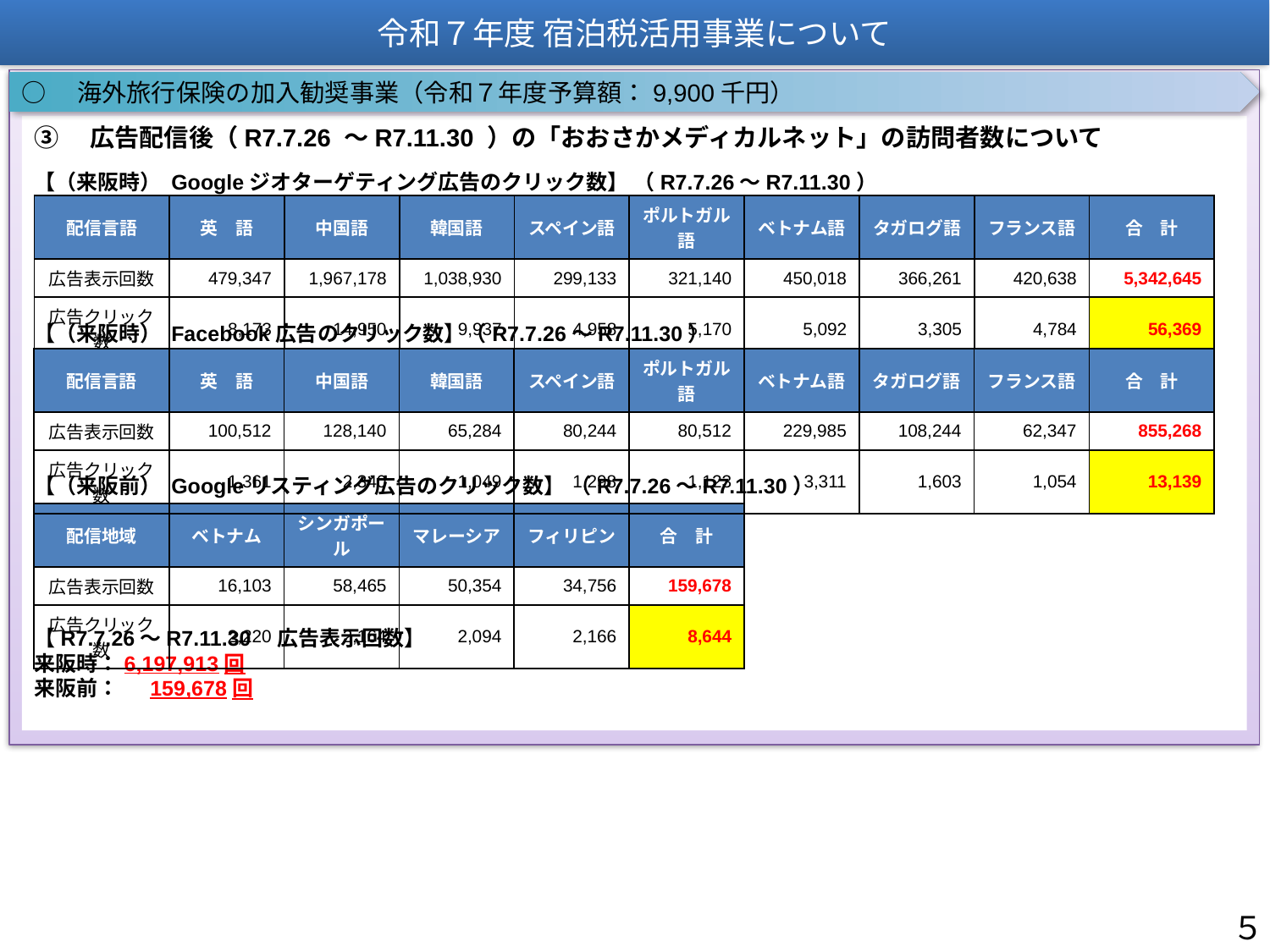

令和７年度 宿泊税活用事業について
令和７年度第１回大阪府外国人
医療対策会議資料より抜粋し更新

○　海外旅行保険の加入勧奨事業（令和７年度予算額：9,900千円）
③　広告配信後（R7.7.26 ～R7.11.30 ）の「おおさかメディカルネット」の訪問者数について

【（来阪時） Googleジオターゲティング広告のクリック数】 （R7.7.26～R7.11.30）

【（来阪時） Facebook広告のクリック数】（R7.7.26～R7.11.30）

【（来阪前） Googleリスティング広告のクリック数】 （R7.7.26～R7.11.30）

【R7.7.26～R7.11.30　広告表示回数】
来阪時：6,197,913回
来阪前：　 159,678回
| 配信言語 | 英　語 | 中国語 | 韓国語 | スペイン語 | ポルトガル語 | ベトナム語 | タガログ語 | フランス語 | 合　計 |
| --- | --- | --- | --- | --- | --- | --- | --- | --- | --- |
| 広告表示回数 | 479,347 | 1,967,178 | 1,038,930 | 299,133 | 321,140 | 450,018 | 366,261 | 420,638 | 5,342,645 |
| 広告クリック数 | 8,173 | 14,950 | 9,937 | 4,958 | 5,170 | 5,092 | 3,305 | 4,784 | 56,369 |
| 配信言語 | 英　語 | 中国語 | 韓国語 | スペイン語 | ポルトガル語 | ベトナム語 | タガログ語 | フランス語 | 合　計 |
| --- | --- | --- | --- | --- | --- | --- | --- | --- | --- |
| 広告表示回数 | 100,512 | 128,140 | 65,284 | 80,244 | 80,512 | 229,985 | 108,244 | 62,347 | 855,268 |
| 広告クリック数 | 1,361 | 2,340 | 1,049 | 1,298 | 1,123 | 3,311 | 1,603 | 1,054 | 13,139 |
| 配信地域 | ベトナム | シンガポール | マレーシア | フィリピン | 合　計 |
| --- | --- | --- | --- | --- | --- |
| 広告表示回数 | 16,103 | 58,465 | 50,354 | 34,756 | 159,678 |
| 広告クリック数 | 2,220 | 2,164 | 2,094 | 2,166 | 8,644 |
５